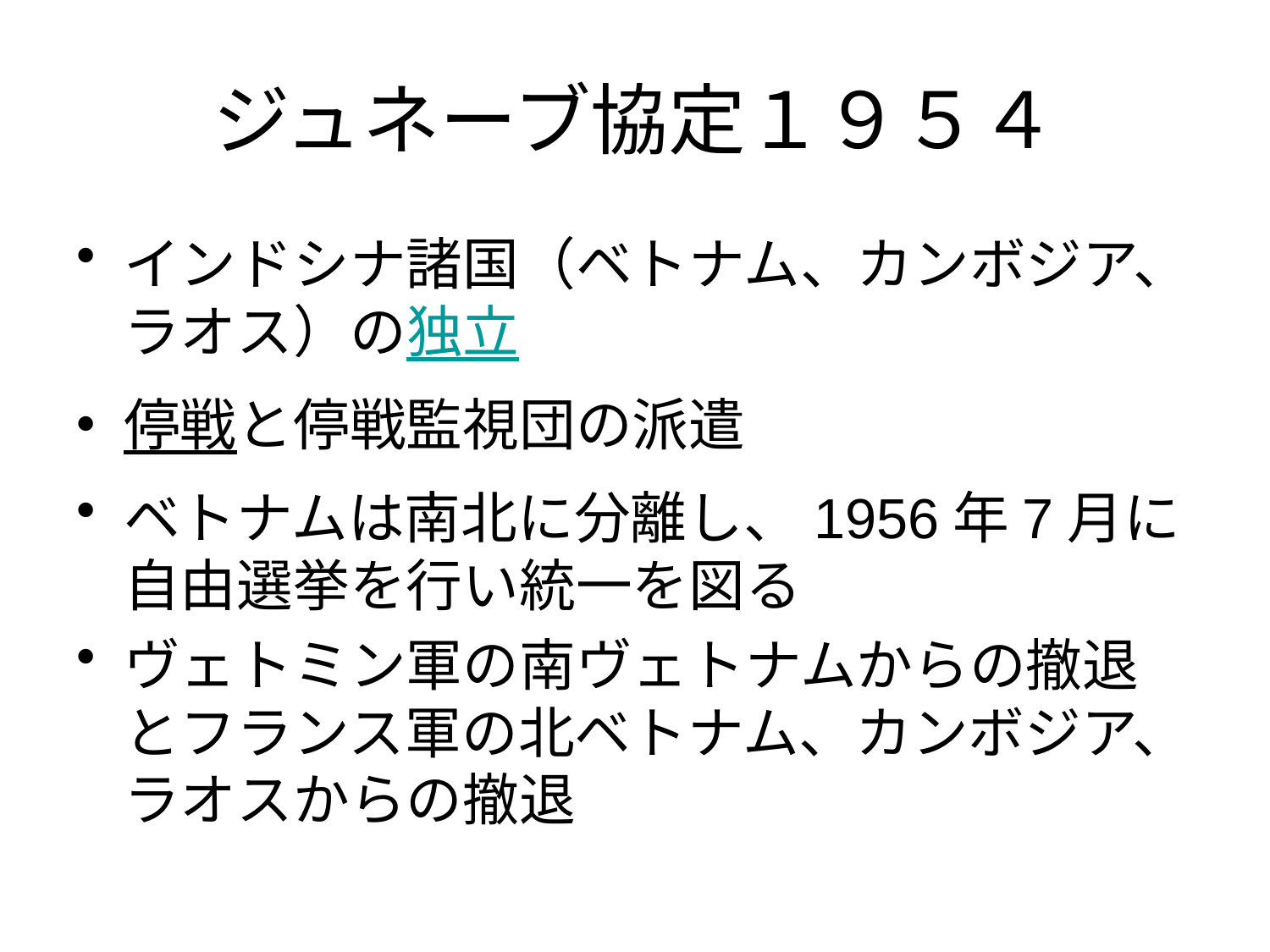

# ジュネーブ協定１９５４
インドシナ諸国（ベトナム、カンボジア、ラオス）の独立
停戦と停戦監視団の派遣
ベトナムは南北に分離し、1956年7月に自由選挙を行い統一を図る
ヴェトミン軍の南ヴェトナムからの撤退とフランス軍の北ベトナム、カンボジア、ラオスからの撤退